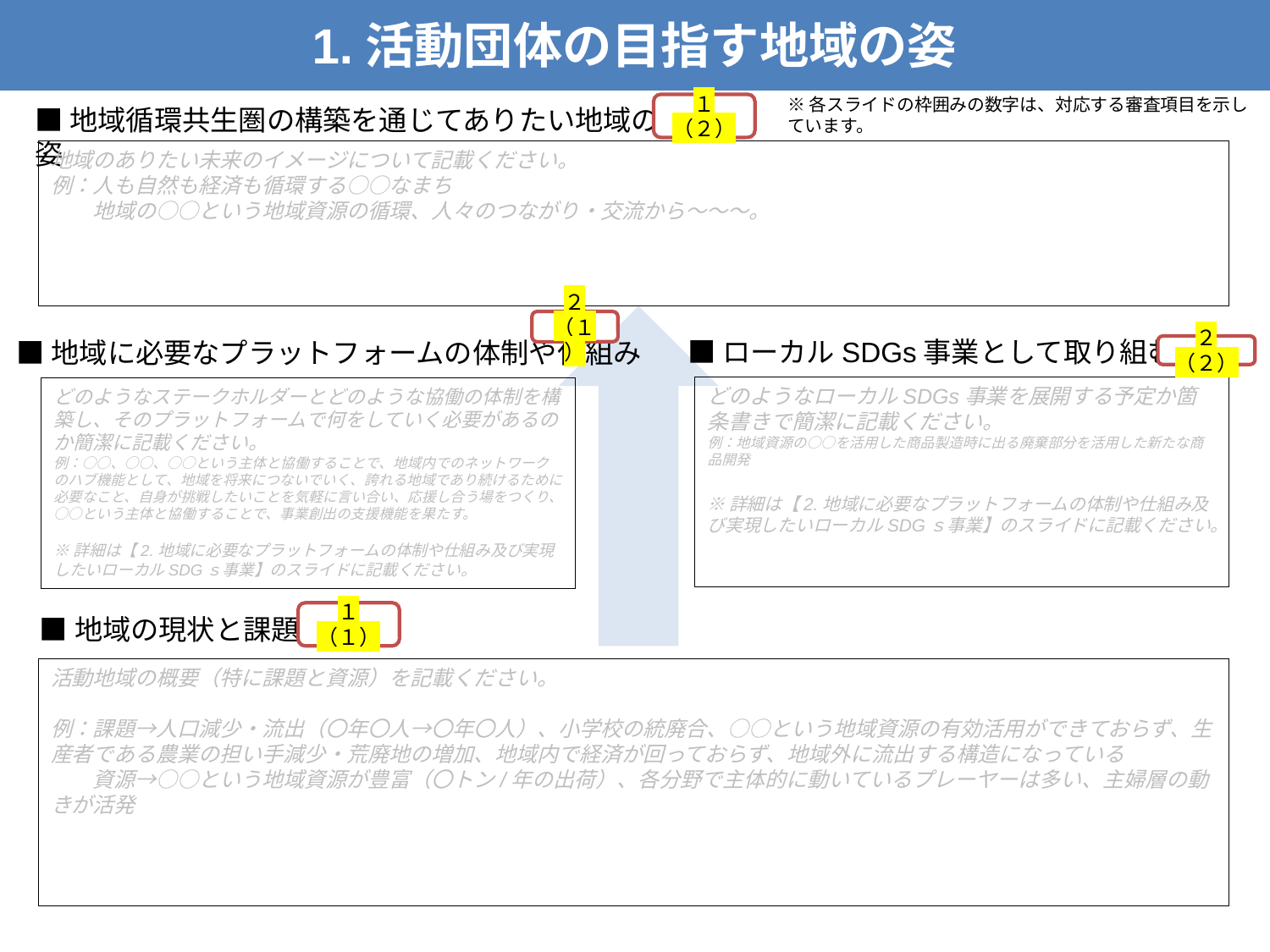

1.活動団体の目指す地域の姿
※各スライドの枠囲みの数字は、対応する審査項目を示しています。
１（２）
■地域循環共生圏の構築を通じてありたい地域の姿
地域のありたい未来のイメージについて記載ください。
例：人も自然も経済も循環する○○なまち
　　地域の○○という地域資源の循環、人々のつながり・交流から～～～。

２（１）
■ローカルSDGs事業として取り組む内容
■地域に必要なプラットフォームの体制や仕組み
２（２）
どのようなローカルSDGs事業を展開する予定か箇条書きで簡潔に記載ください。
例：地域資源の○○を活用した商品製造時に出る廃棄部分を活用した新たな商品開発

※詳細は【2.地域に必要なプラットフォームの体制や仕組み及び実現したいローカルSDGｓ事業】のスライドに記載ください。
どのようなステークホルダーとどのような協働の体制を構築し、そのプラットフォームで何をしていく必要があるのか簡潔に記載ください。
例：○○、○○、○○という主体と協働することで、地域内でのネットワークのハブ機能として、地域を将来につないでいく、誇れる地域であり続けるために必要なこと、自身が挑戦したいことを気軽に言い合い、応援し合う場をつくり、○○という主体と協働することで、事業創出の支援機能を果たす。

※詳細は【2.地域に必要なプラットフォームの体制や仕組み及び実現したいローカルSDGｓ事業】のスライドに記載ください。

１（１）
■地域の現状と課題
活動地域の概要（特に課題と資源）を記載ください。

例：課題→人口減少・流出（〇年〇人→〇年〇人）、小学校の統廃合、○○という地域資源の有効活用ができておらず、生産者である農業の担い手減少・荒廃地の増加、地域内で経済が回っておらず、地域外に流出する構造になっている
　　資源→○○という地域資源が豊富（〇トン/年の出荷）、各分野で主体的に動いているプレーヤーは多い、主婦層の動きが活発